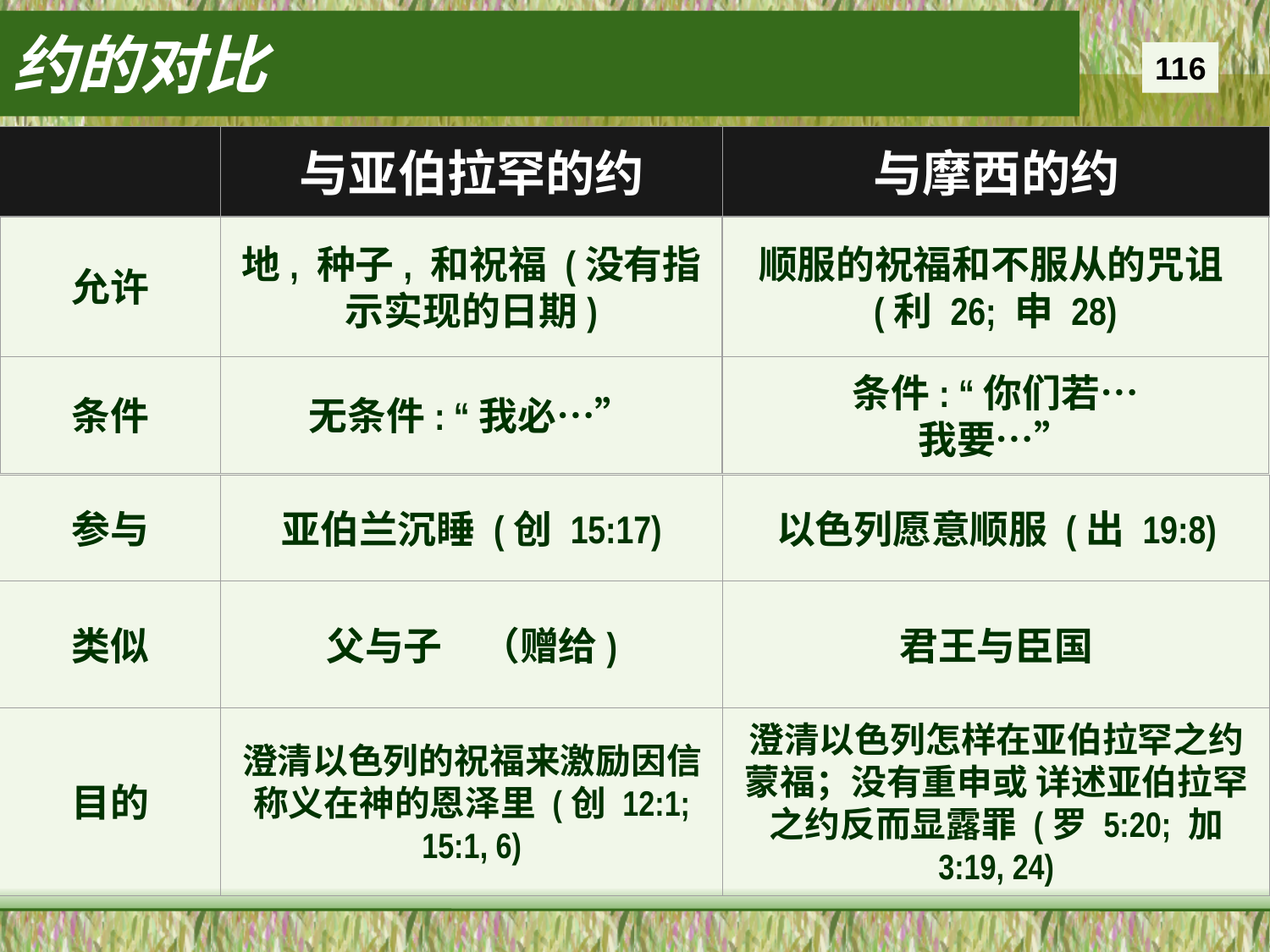

约的对比
116

与亚伯拉罕的约

与摩西的约

允许

地, 种子, 和祝福 (没有指示实现的日期)

顺服的祝福和不服从的咒诅
(利 26; 申 28)

条件

无条件: “我必…”

条件: “你们若…
我要…”

参与

亚伯兰沉睡 (创 15:17)

以色列愿意顺服 (出 19:8)

类似

父与子　（赠给)

君王与臣国

目的

澄清以色列的祝福来激励因信称义在神的恩泽里 (创 12:1; 15:1, 6)

澄清以色列怎样在亚伯拉罕之约蒙福；没有重申或 详述亚伯拉罕之约反而显露罪 (罗 5:20; 加 3:19, 24)